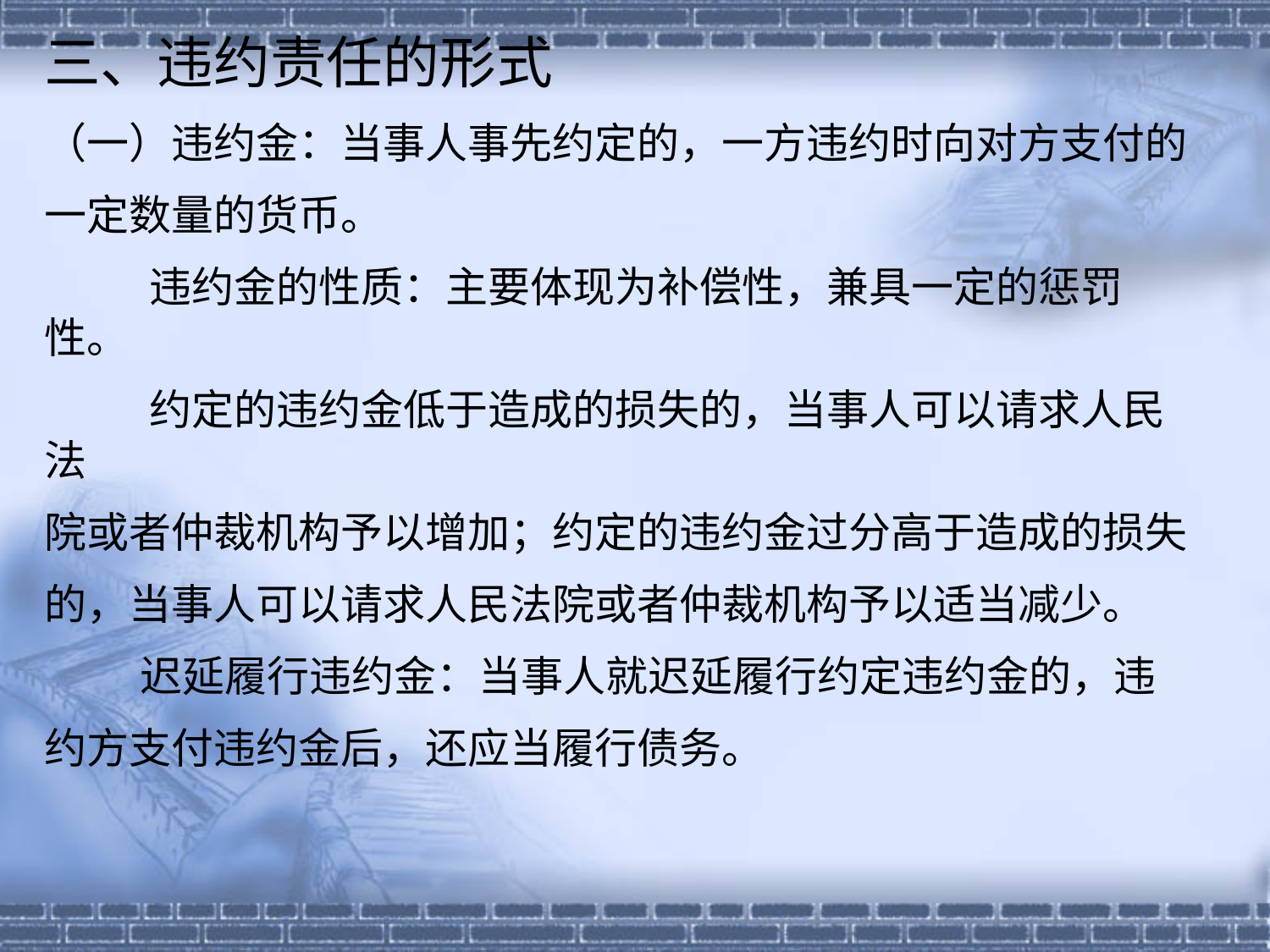

三、违约责任的形式
（一）违约金：当事人事先约定的，一方违约时向对方支付的
一定数量的货币。
          违约金的性质：主要体现为补偿性，兼具一定的惩罚性。
          约定的违约金低于造成的损失的，当事人可以请求人民法
院或者仲裁机构予以增加；约定的违约金过分高于造成的损失
的，当事人可以请求人民法院或者仲裁机构予以适当减少。
         迟延履行违约金：当事人就迟延履行约定违约金的，违
约方支付违约金后，还应当履行债务。